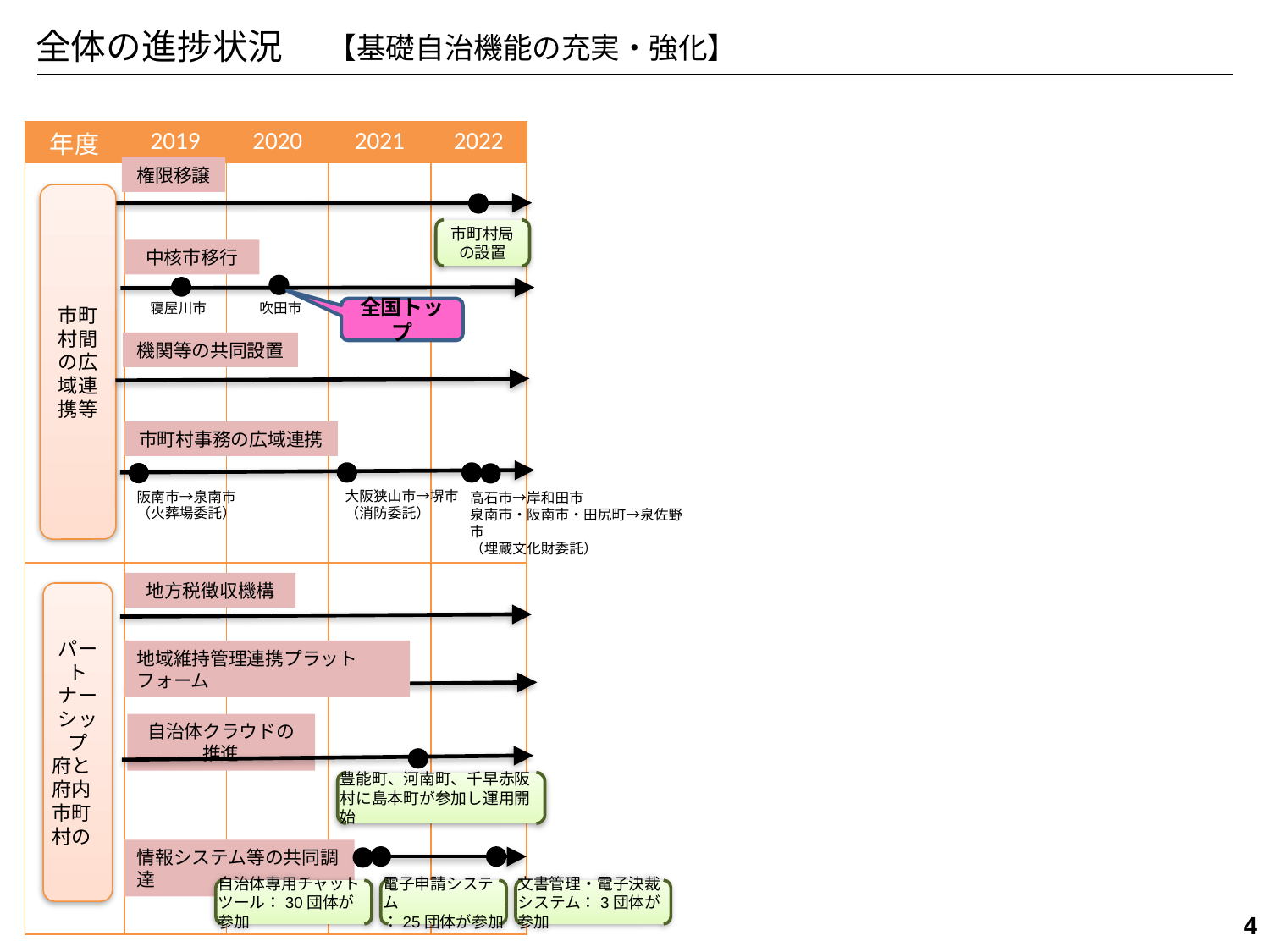

全体の進捗状況
【基礎自治機能の充実・強化】
| 年度 | 2019 | 2020 | 2021 | 2022 |
| --- | --- | --- | --- | --- |
|  |  |  |  |  |
|  |  |  |  |  |
権限移譲
市町村間の広域連携等

市町村局
の設置
中核市移行

吹田市
寝屋川市
全国トップ
機関等の共同設置
市町村事務の広域連携

大阪狭山市→堺市
（消防委託）
阪南市→泉南市
（火葬場委託）
高石市→岸和田市
泉南市・阪南市・田尻町→泉佐野市
（埋蔵文化財委託）
地方税徴収機構
パートナーシップ
府と府内市町村の
地域維持管理連携プラットフォーム
自治体クラウドの推進

豊能町、河南町、千早赤阪村に島本町が参加し運用開始
情報システム等の共同調達

自治体専用チャットツール：30団体が参加
電子申請システム
：25団体が参加
文書管理・電子決裁システム：3団体が参加
4